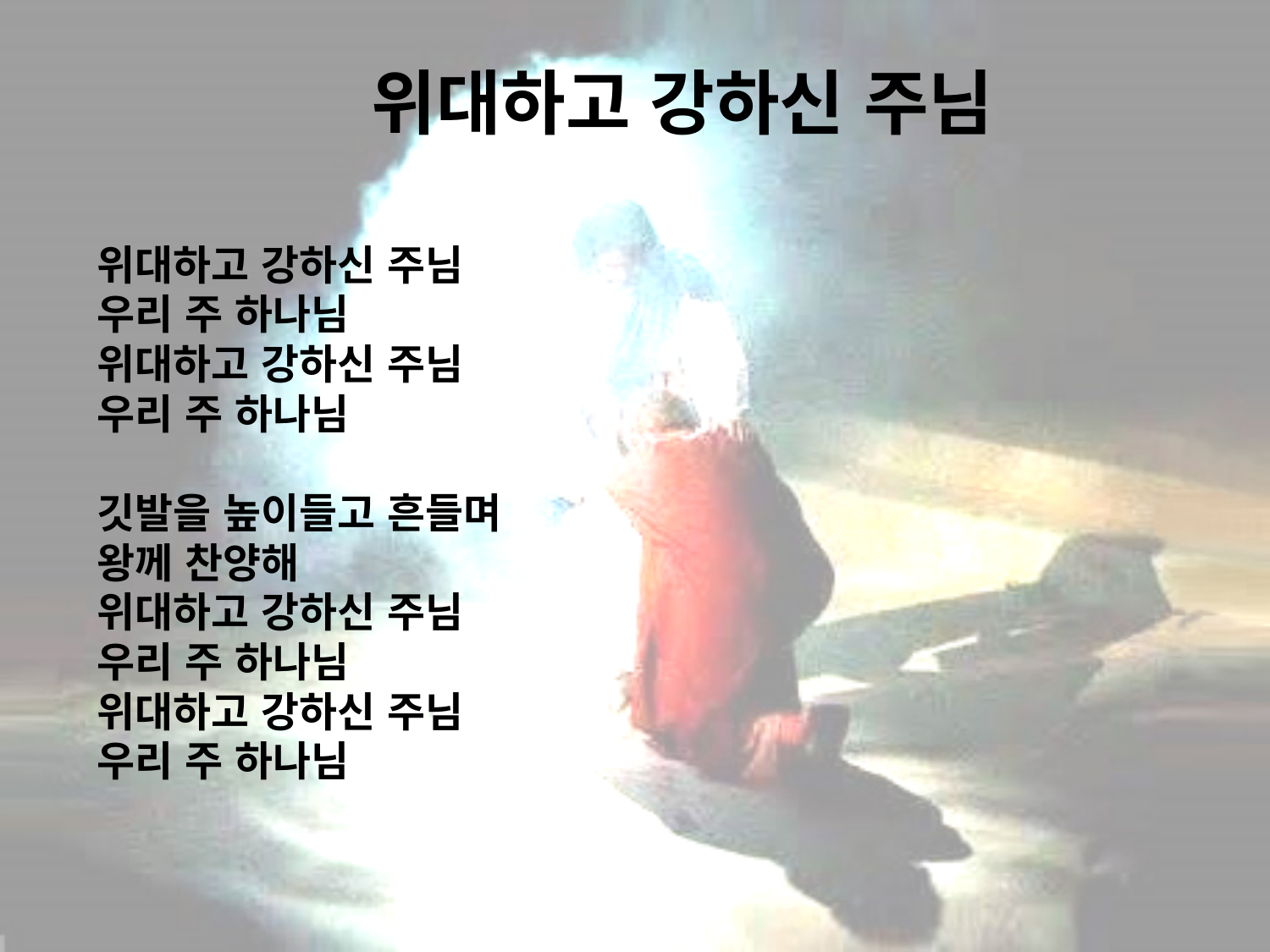

# 위대하고 강하신 주님
위대하고 강하신 주님
우리 주 하나님
위대하고 강하신 주님
우리 주 하나님
깃발을 높이들고 흔들며
왕께 찬양해
위대하고 강하신 주님
우리 주 하나님
위대하고 강하신 주님
우리 주 하나님